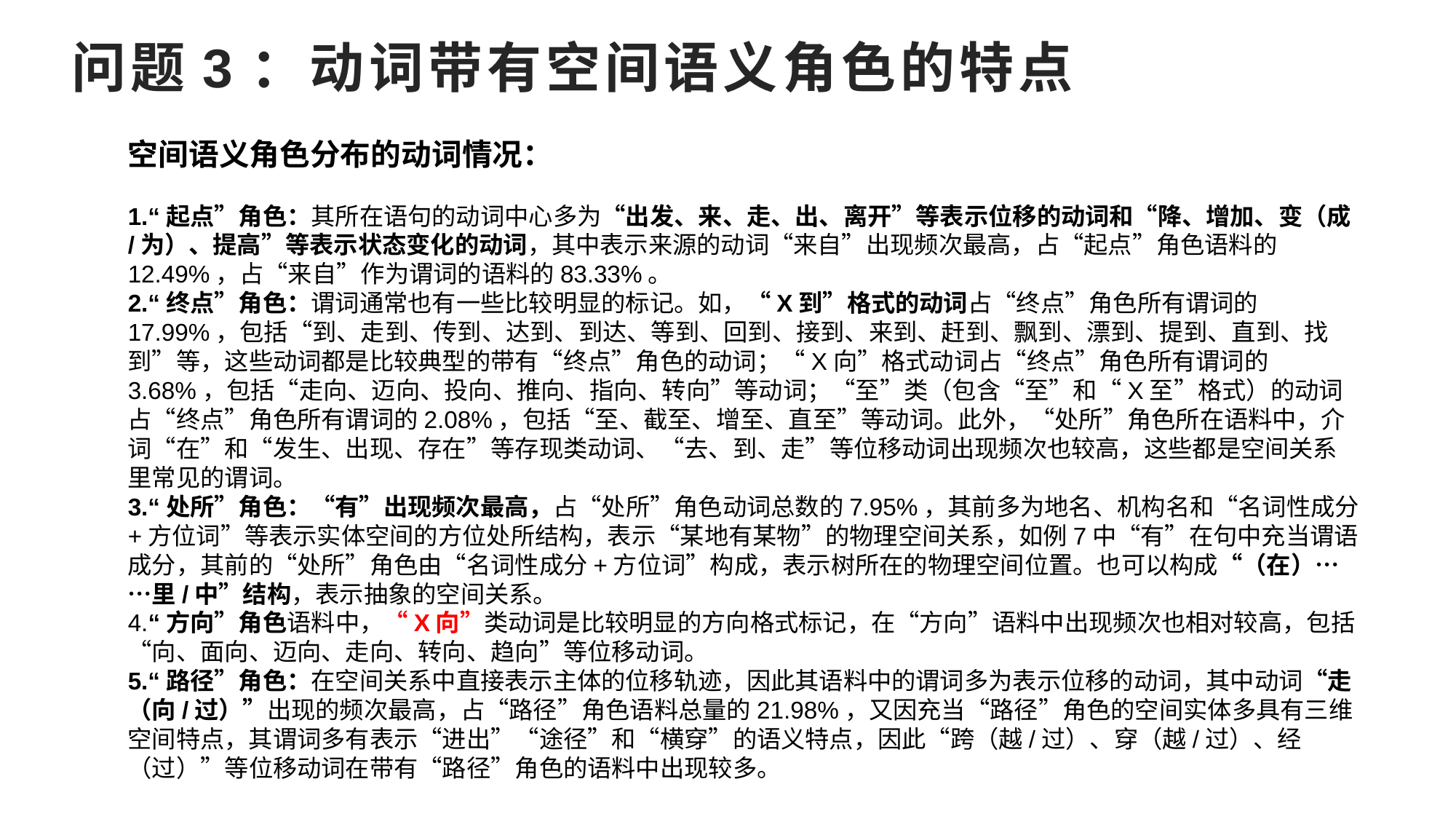

# 问题3：动词带有空间语义角色的特点
空间语义角色分布的动词情况：

1.“起点”角色：其所在语句的动词中心多为“出发、来、走、出、离开”等表示位移的动词和“降、增加、变（成/为）、提高”等表示状态变化的动词，其中表示来源的动词“来自”出现频次最高，占“起点”角色语料的12.49%，占“来自”作为谓词的语料的83.33%。
2.“终点”角色：谓词通常也有一些比较明显的标记。如，“X到”格式的动词占“终点”角色所有谓词的17.99%，包括“到、走到、传到、达到、到达、等到、回到、接到、来到、赶到、飘到、漂到、提到、直到、找到”等，这些动词都是比较典型的带有“终点”角色的动词；“X向”格式动词占“终点”角色所有谓词的3.68%，包括“走向、迈向、投向、推向、指向、转向”等动词；“至”类（包含“至”和“X至”格式）的动词占“终点”角色所有谓词的2.08%，包括“至、截至、增至、直至”等动词。此外，“处所”角色所在语料中，介词“在”和“发生、出现、存在”等存现类动词、“去、到、走”等位移动词出现频次也较高，这些都是空间关系里常见的谓词。
3.“处所”角色：“有”出现频次最高，占“处所”角色动词总数的7.95%，其前多为地名、机构名和“名词性成分+方位词”等表示实体空间的方位处所结构，表示“某地有某物”的物理空间关系，如例7中“有”在句中充当谓语成分，其前的“处所”角色由“名词性成分+方位词”构成，表示树所在的物理空间位置。也可以构成“（在）……里/中”结构，表示抽象的空间关系。
4.“方向”角色语料中，“X向”类动词是比较明显的方向格式标记，在“方向”语料中出现频次也相对较高，包括“向、面向、迈向、走向、转向、趋向”等位移动词。
5.“路径”角色：在空间关系中直接表示主体的位移轨迹，因此其语料中的谓词多为表示位移的动词，其中动词“走（向/过）”出现的频次最高，占“路径”角色语料总量的21.98%，又因充当“路径”角色的空间实体多具有三维空间特点，其谓词多有表示“进出”“途径”和“横穿”的语义特点，因此“跨（越/过）、穿（越/过）、经（过）”等位移动词在带有“路径”角色的语料中出现较多。